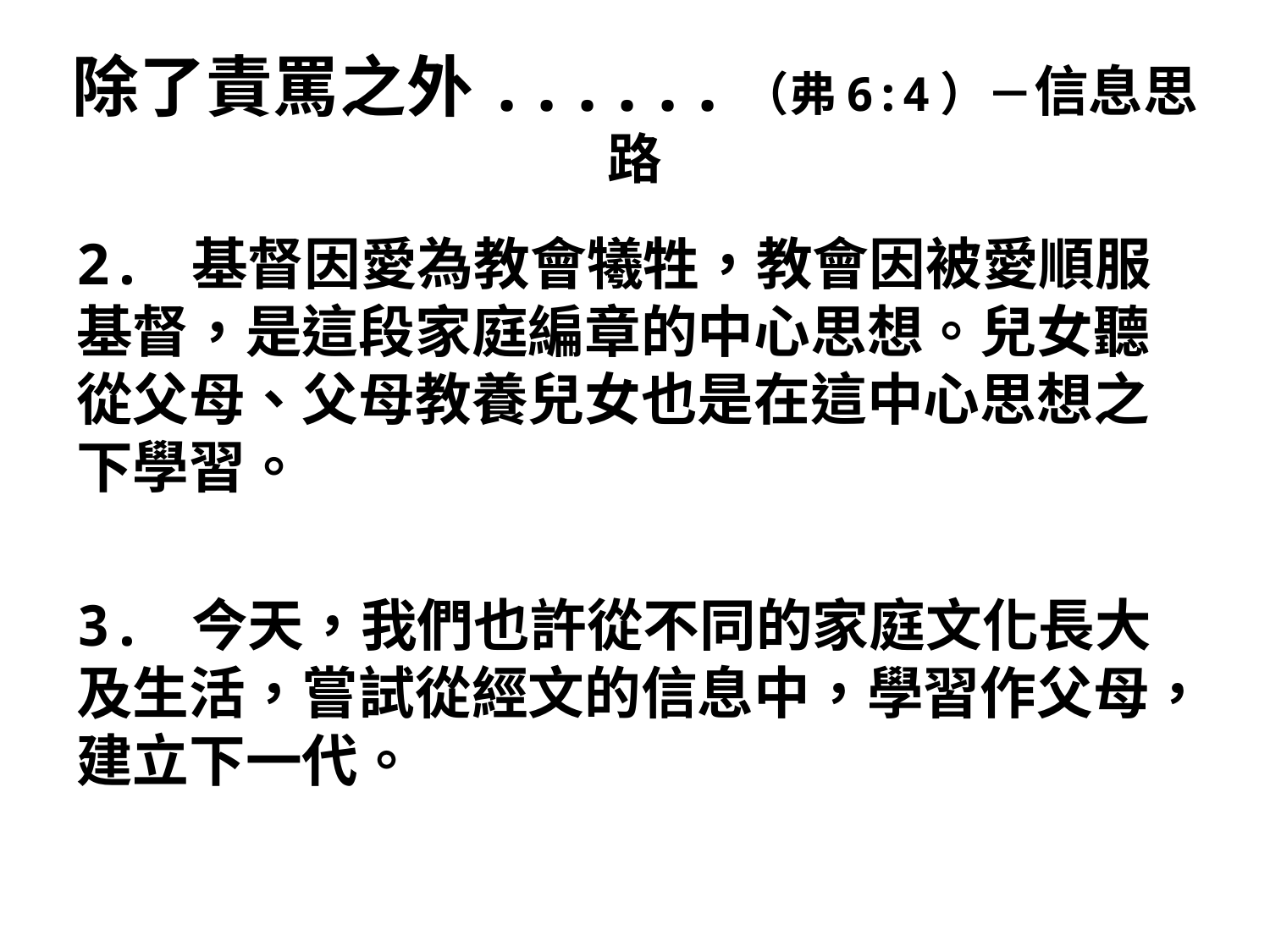

# 除了責罵之外......（弗6:4）－信息思路
2. 基督因愛為教會犧牲，教會因被愛順服基督，是這段家庭編章的中心思想。兒女聽從父母、父母教養兒女也是在這中心思想之下學習。

3. 今天，我們也許從不同的家庭文化長大及生活，嘗試從經文的信息中，學習作父母，建立下一代。